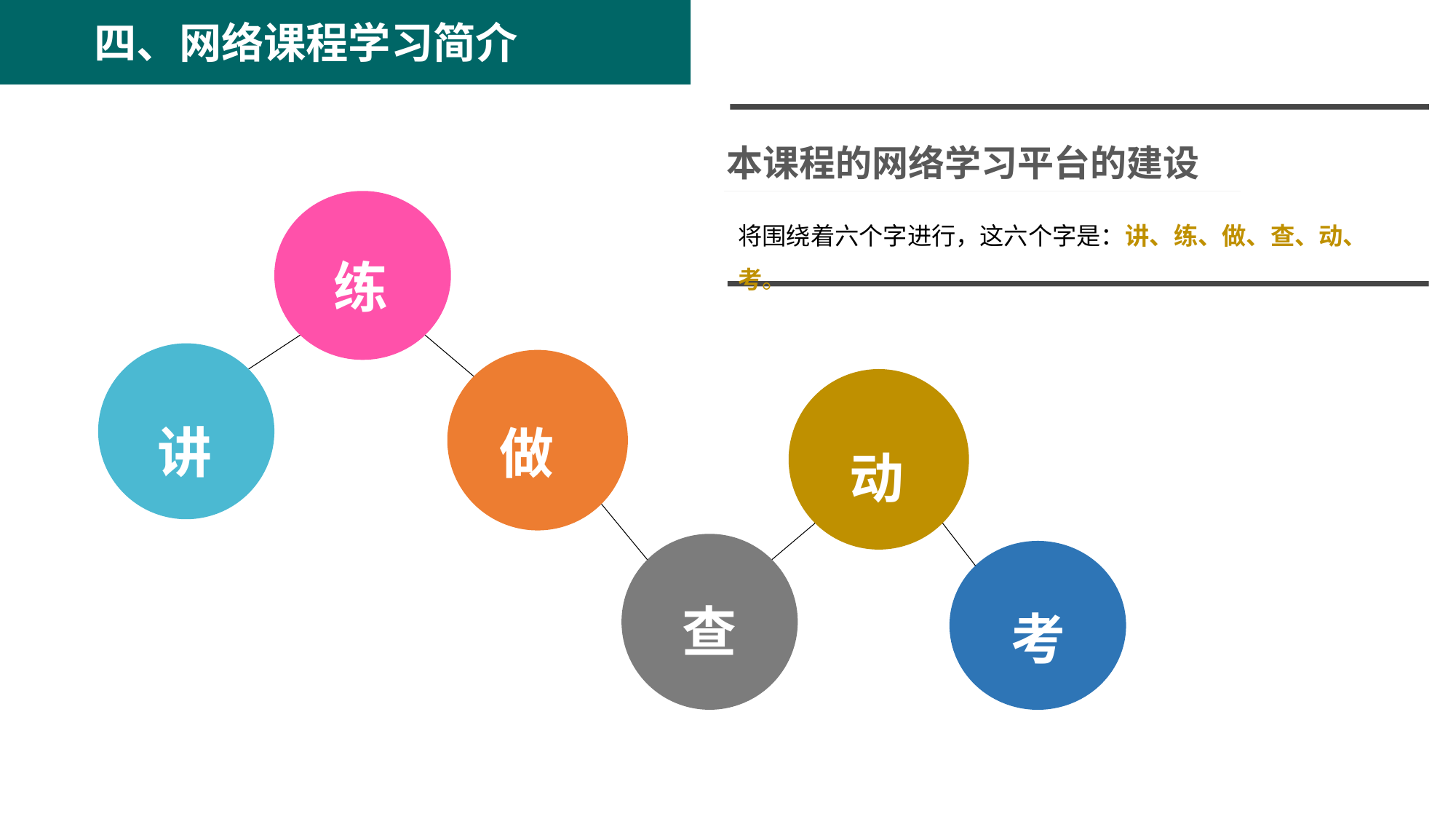

四、网络课程学习简介
本课程的网络学习平台的建设

将围绕着六个字进行，这六个字是：讲、练、做、查、动、考。
练

讲
做
动

查
考